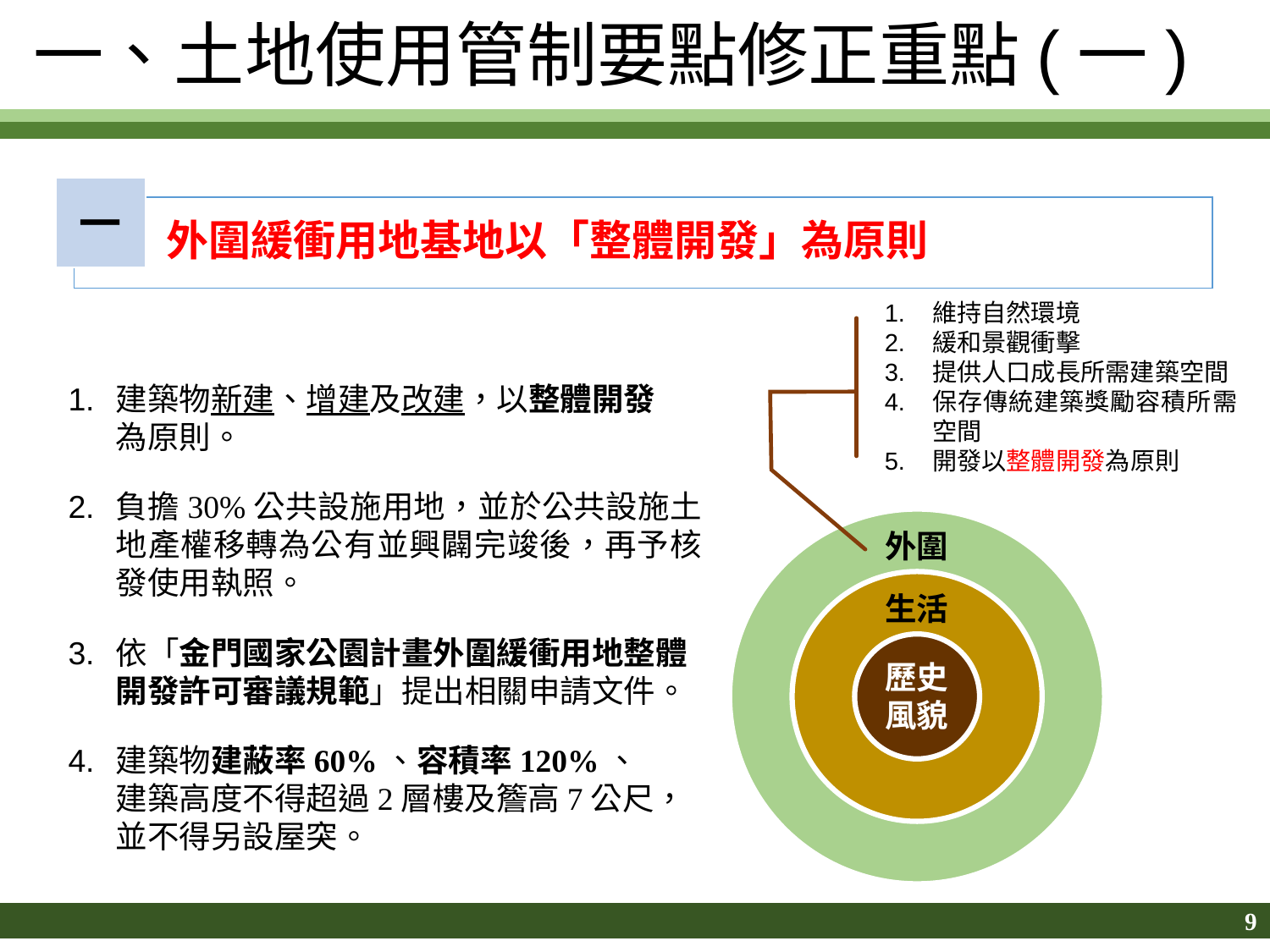

一、土地使用管制要點修正重點(一)
一
外圍緩衝用地基地以「整體開發」為原則
維持自然環境
緩和景觀衝擊
提供人口成長所需建築空間
保存傳統建築獎勵容積所需空間
開發以整體開發為原則

建築物新建、增建及改建，以整體開發
為原則。
負擔30%公共設施用地，並於公共設施土地產權移轉為公有並興闢完竣後，再予核發使用執照。
依「金門國家公園計畫外圍緩衝用地整體開發許可審議規範」提出相關申請文件。
建築物建蔽率60%、容積率120%、
建築高度不得超過2層樓及簷高7公尺，
並不得另設屋突。

外圍

生活

歷史
風貌
9